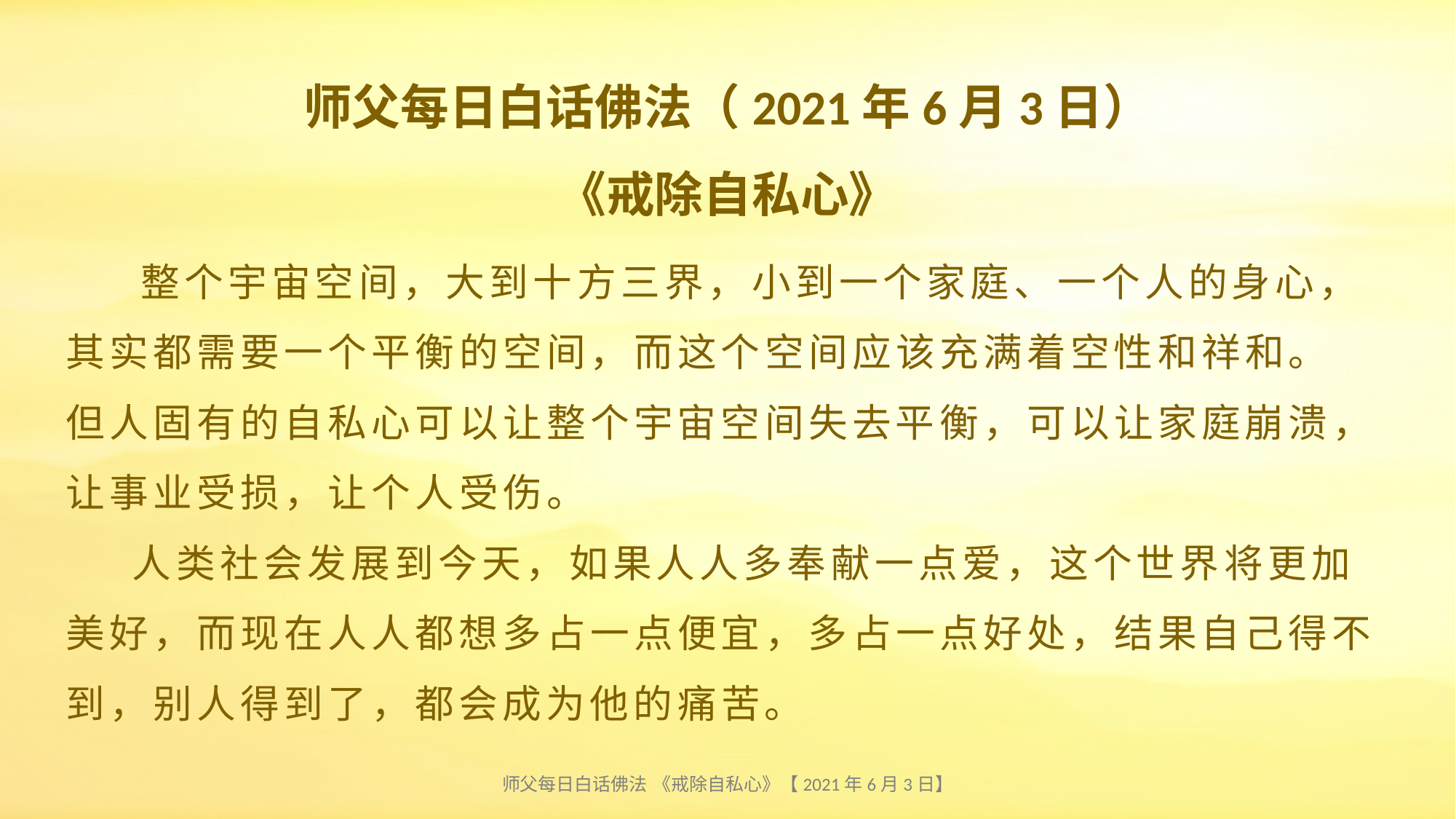

师父每日白话佛法（2021年6月3日）
《戒除自私心》
# 整个宇宙空间，大到十方三界，小到一个家庭、一个人的身心，其实都需要一个平衡的空间，而这个空间应该充满着空性和祥和。 但人固有的自私心可以让整个宇宙空间失去平衡，可以让家庭崩溃，让事业受损，让个人受伤。 人类社会发展到今天，如果人人多奉献一点爱，这个世界将更加美好，而现在人人都想多占一点便宜，多占一点好处，结果自己得不到，别人得到了，都会成为他的痛苦。
师父每日白话佛法 《戒除自私心》【2021年6月3日】